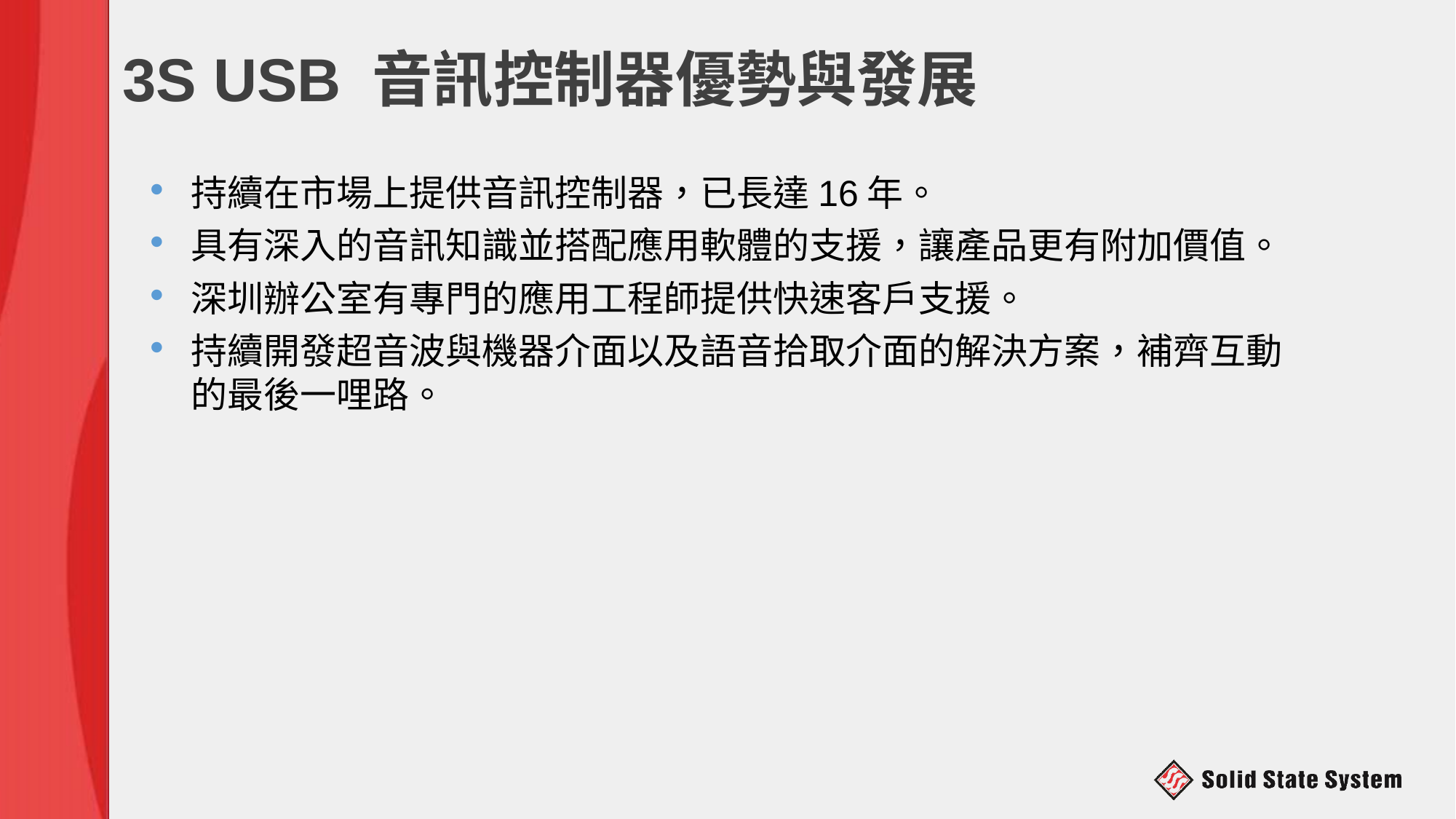

# 3S USB 音訊控制器優勢與發展
持續在市場上提供音訊控制器，已長達16年。
具有深入的音訊知識並搭配應用軟體的支援，讓產品更有附加價值。
深圳辦公室有專門的應用工程師提供快速客戶支援。
持續開發超音波與機器介面以及語音拾取介面的解決方案，補齊互動的最後一哩路。